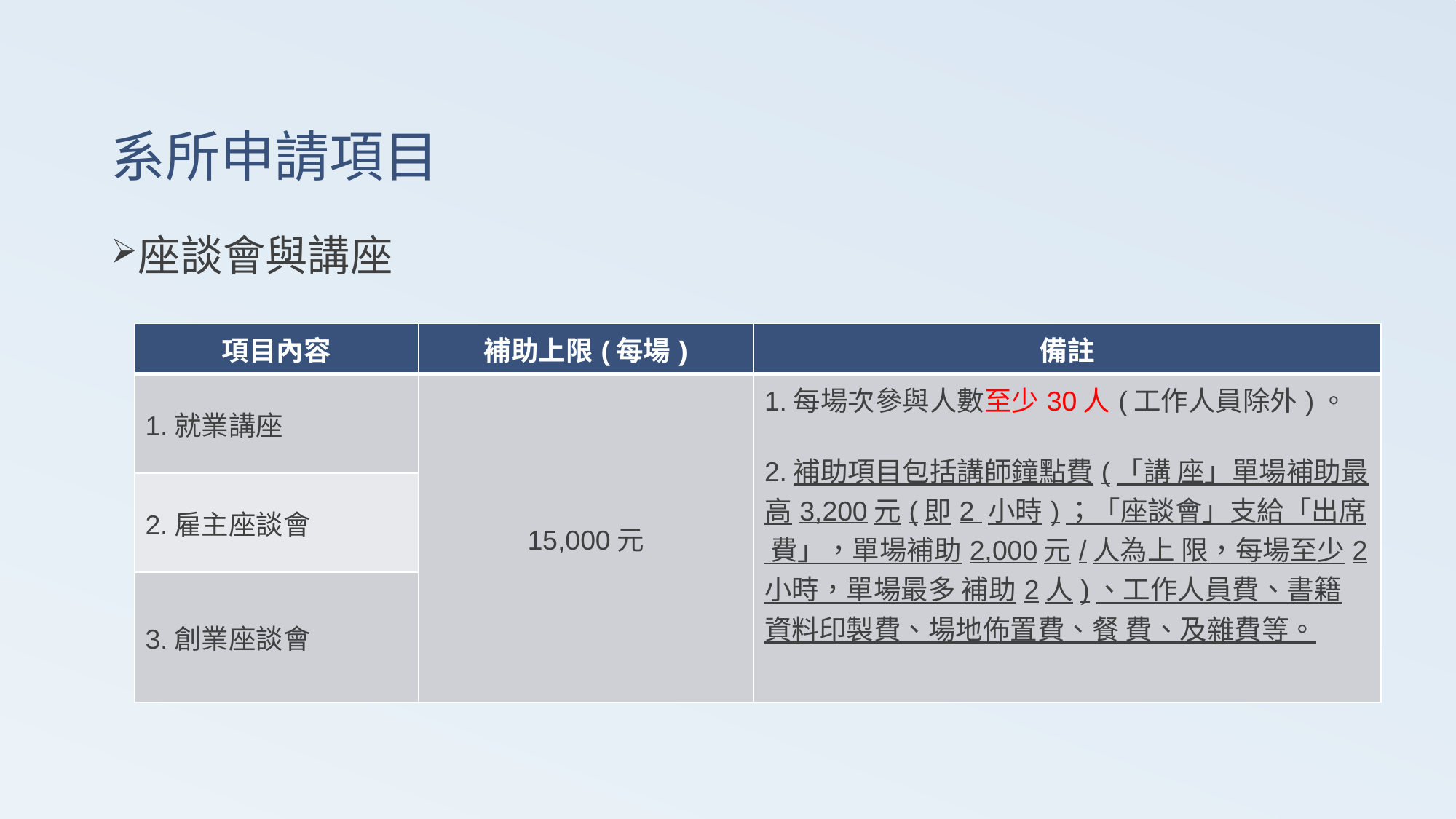

# 系所申請項目
座談會與講座

| 項目內容 | 補助上限(每場) | 備註 |
| --- | --- | --- |
| 1.就業講座 | 15,000元 | 1.每場次參與人數至少30人(工作人員除外)。 2.補助項目包括講師鐘點費(「講 座」單場補助最高3,200元(即2 小時)；「座談會」支給「出席 費」，單場補助2,000元/人為上 限，每場至少2小時，單場最多 補助2人)、工作人員費、書籍 資料印製費、場地佈置費、餐 費、及雜費等。 |
| 2.雇主座談會 |  |  |
| 3.創業座談會 |  |  |